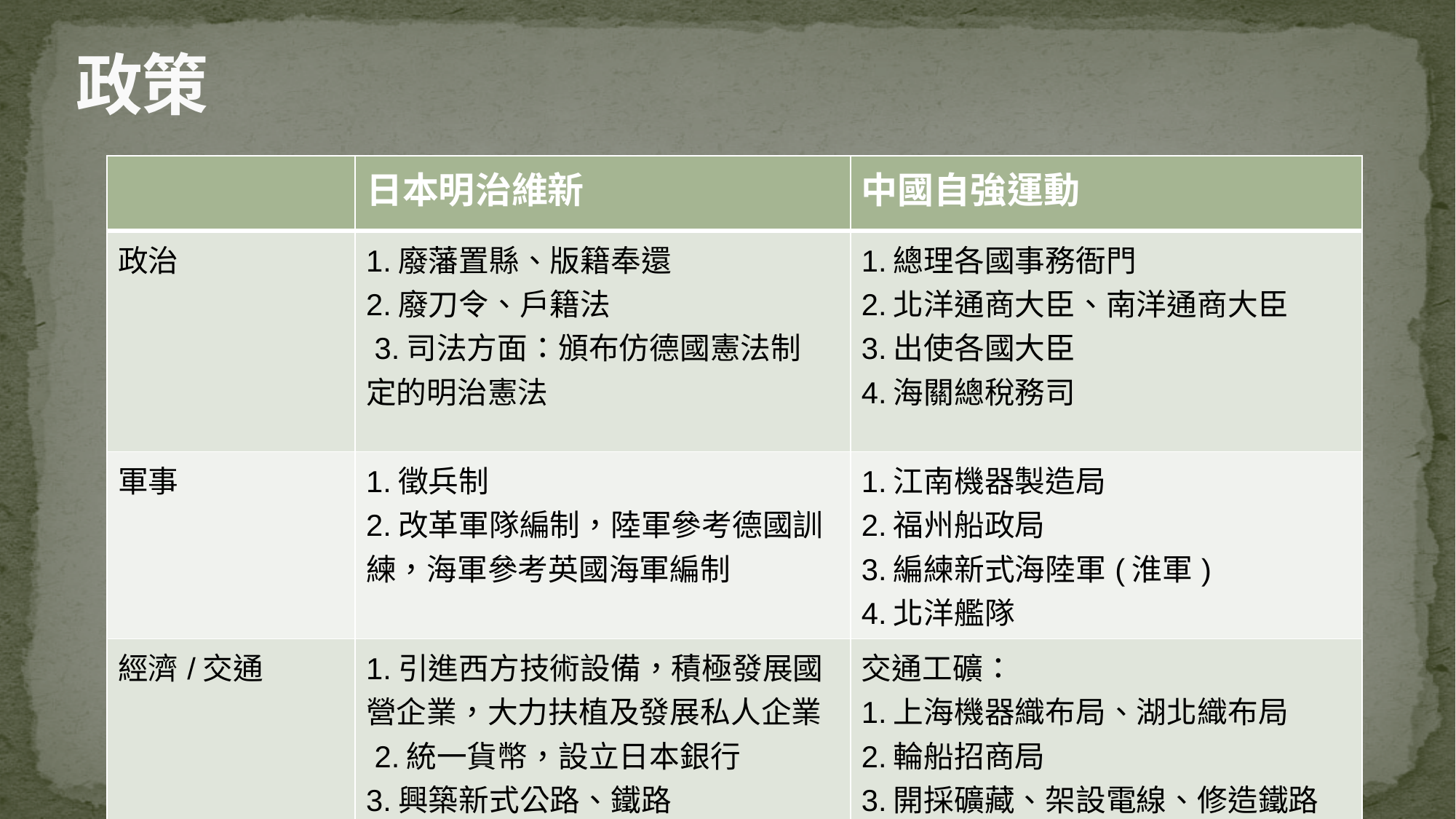

# 政策
|  | 日本明治維新 | 中國自強運動 |
| --- | --- | --- |
| 政治 | 1.廢藩置縣、版籍奉還 2.廢刀令、戶籍法  3.司法方面：頒布仿德國憲法制  定的明治憲法 | 1.總理各國事務衙門 2.北洋通商大臣、南洋通商大臣 3.出使各國大臣 4.海關總稅務司 |
| 軍事 | 1.徵兵制 2.改革軍隊編制，陸軍參考德國訓練，海軍參考英國海軍編制 | 1.江南機器製造局 2.福州船政局 3.編練新式海陸軍(淮軍) 4.北洋艦隊 |
| 經濟/交通 | 1.引進西方技術設備，積極發展國營企業，大力扶植及發展私人企業  2.統一貨幣，設立日本銀行 3.興築新式公路、鐵路 | 交通工礦： 1.上海機器織布局、湖北織布局 2.輪船招商局 3.開採礦藏、架設電線、修造鐵路 |